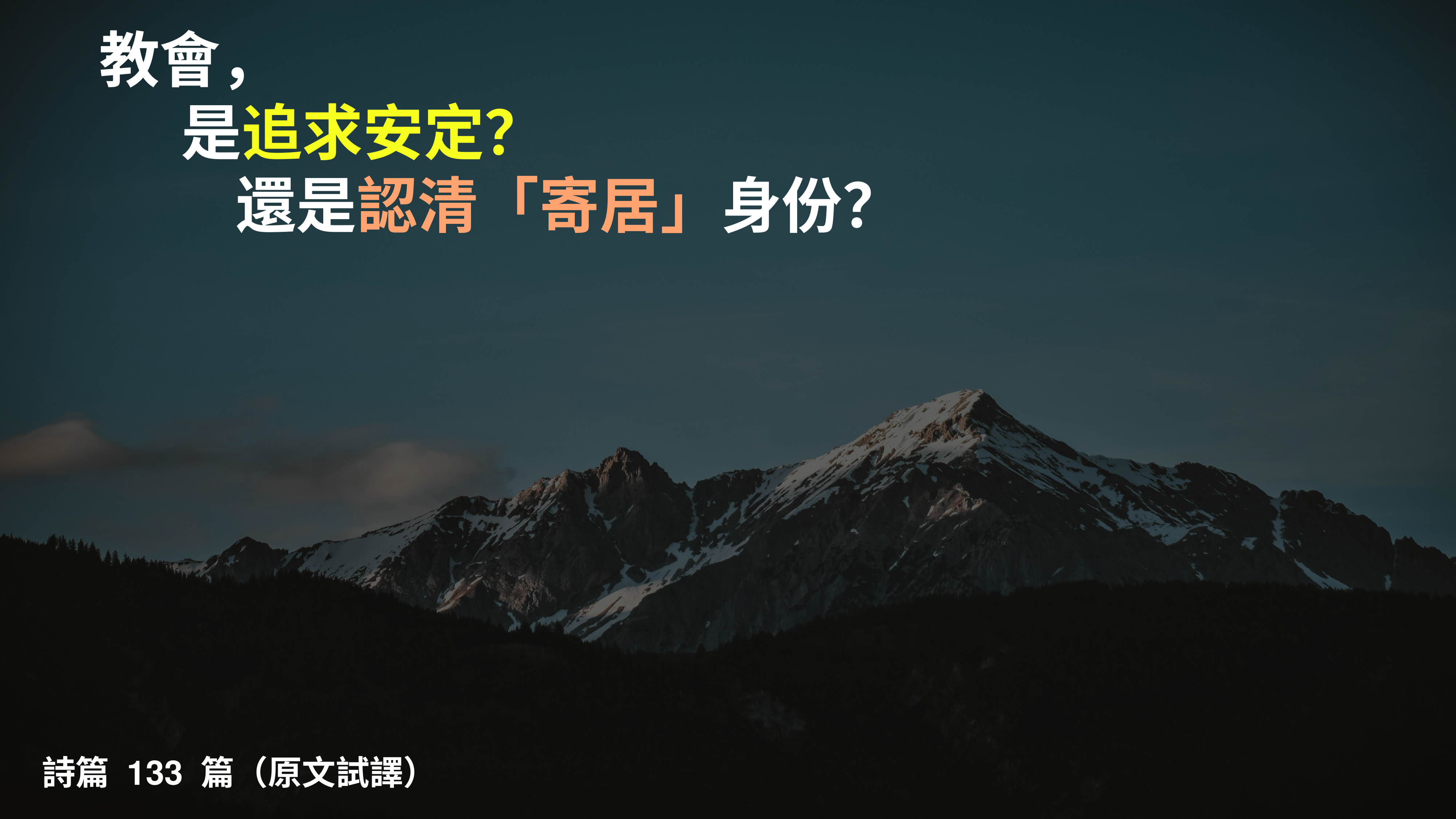

# 教會，
    是追求安定？
    還是認清「寄居」身份？
詩篇 133 篇（原文試譯）